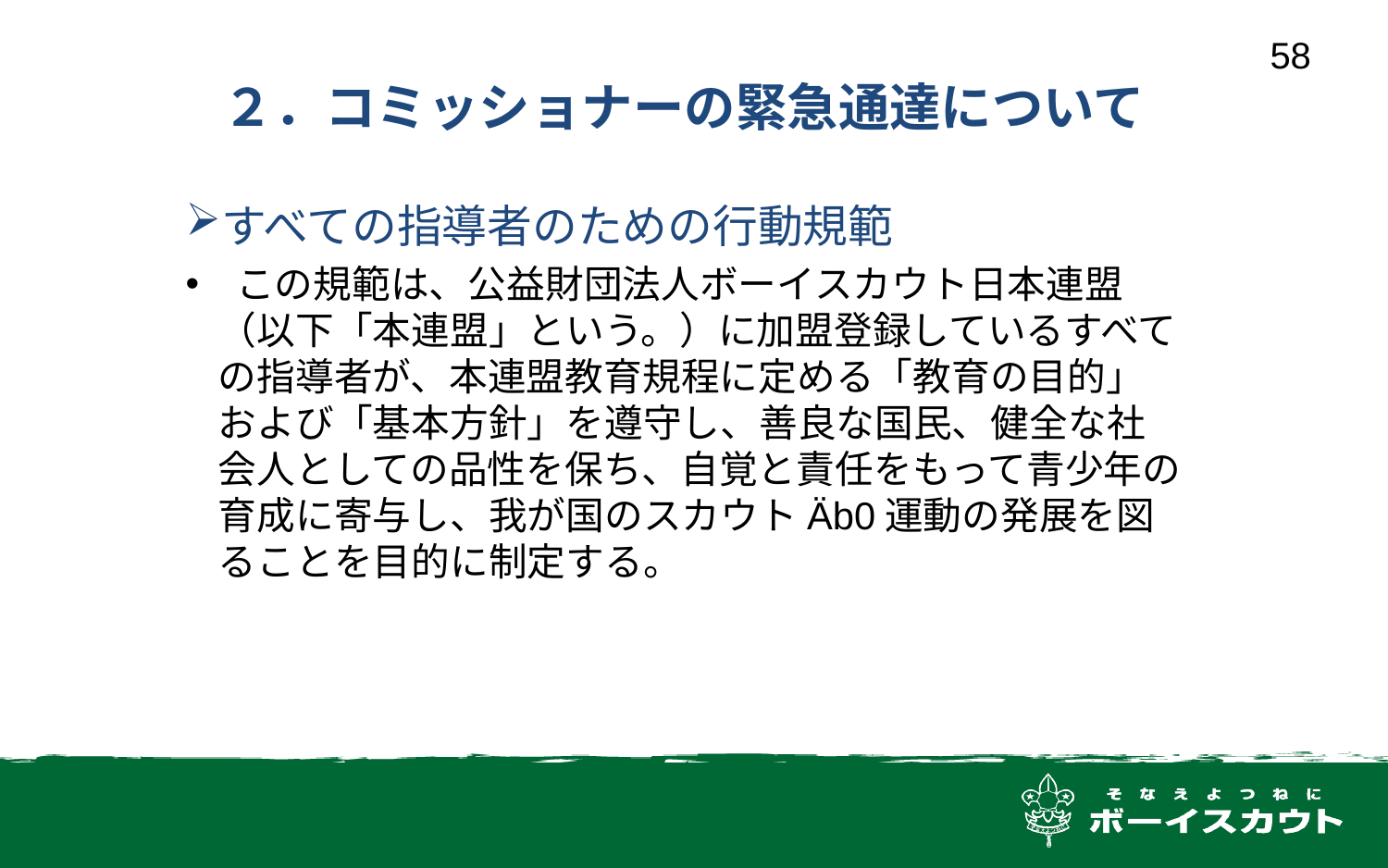

58
２．コミッショナーの緊急通達について
すべての指導者のための行動規範
 この規範は、公益財団法人ボーイスカウト日本連盟（以下「本連盟」という。）に加盟登録しているすべての指導者が、本連盟教育規程に定める「教育の目的」および「基本方針」を遵守し、善良な国民、健全な社会人としての品性を保ち、自覚と責任をもって青少年の育成に寄与し、我が国のスカウトÄb0運動の発展を図ることを目的に制定する。